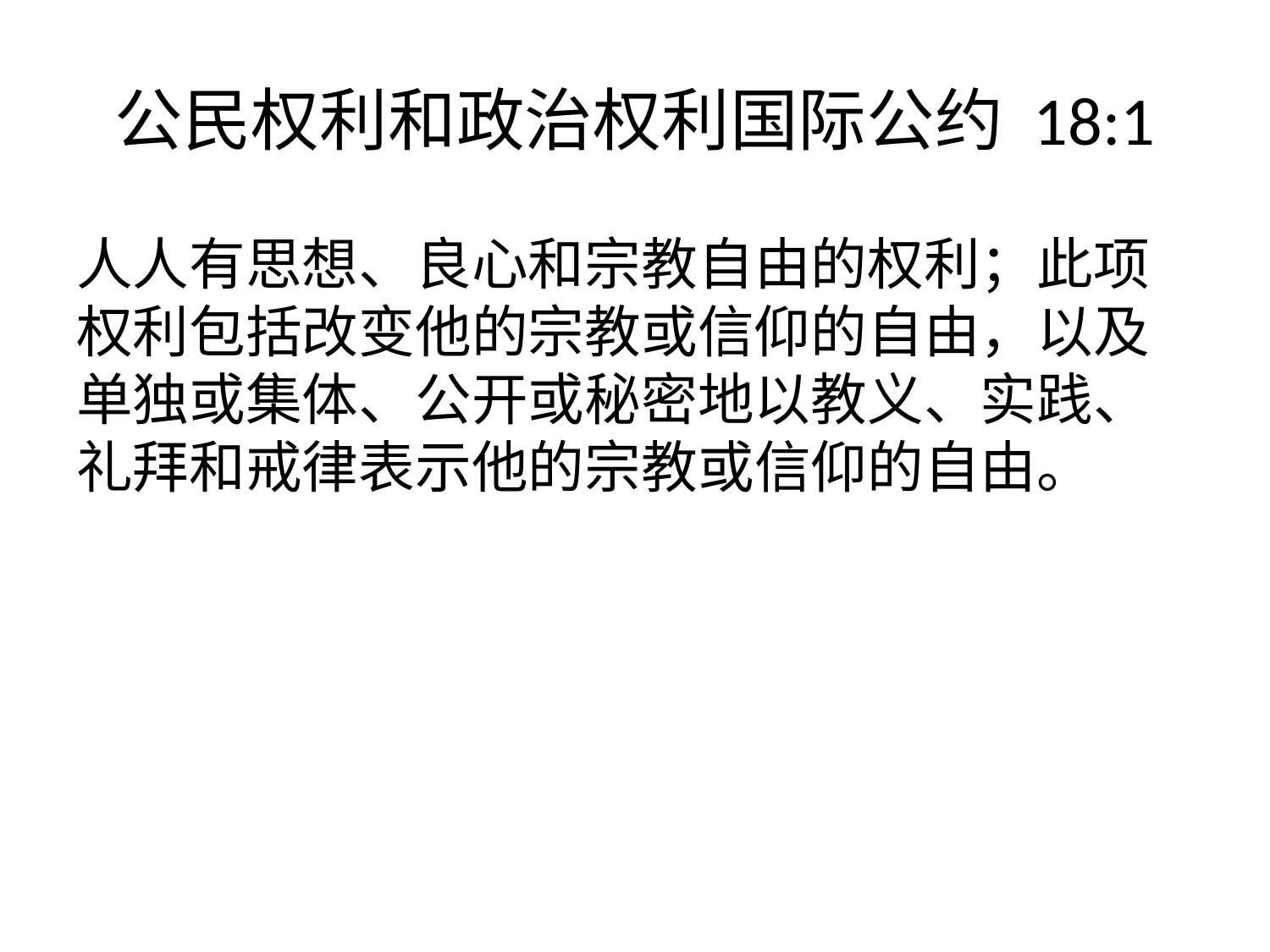

# 公民权利和政治权利国际公约 18:1
人人有思想、良心和宗教自由的权利；此项权利包括改变他的宗教或信仰的自由，以及单独或集体、公开或秘密地以教义、实践、礼拜和戒律表示他的宗教或信仰的自由。